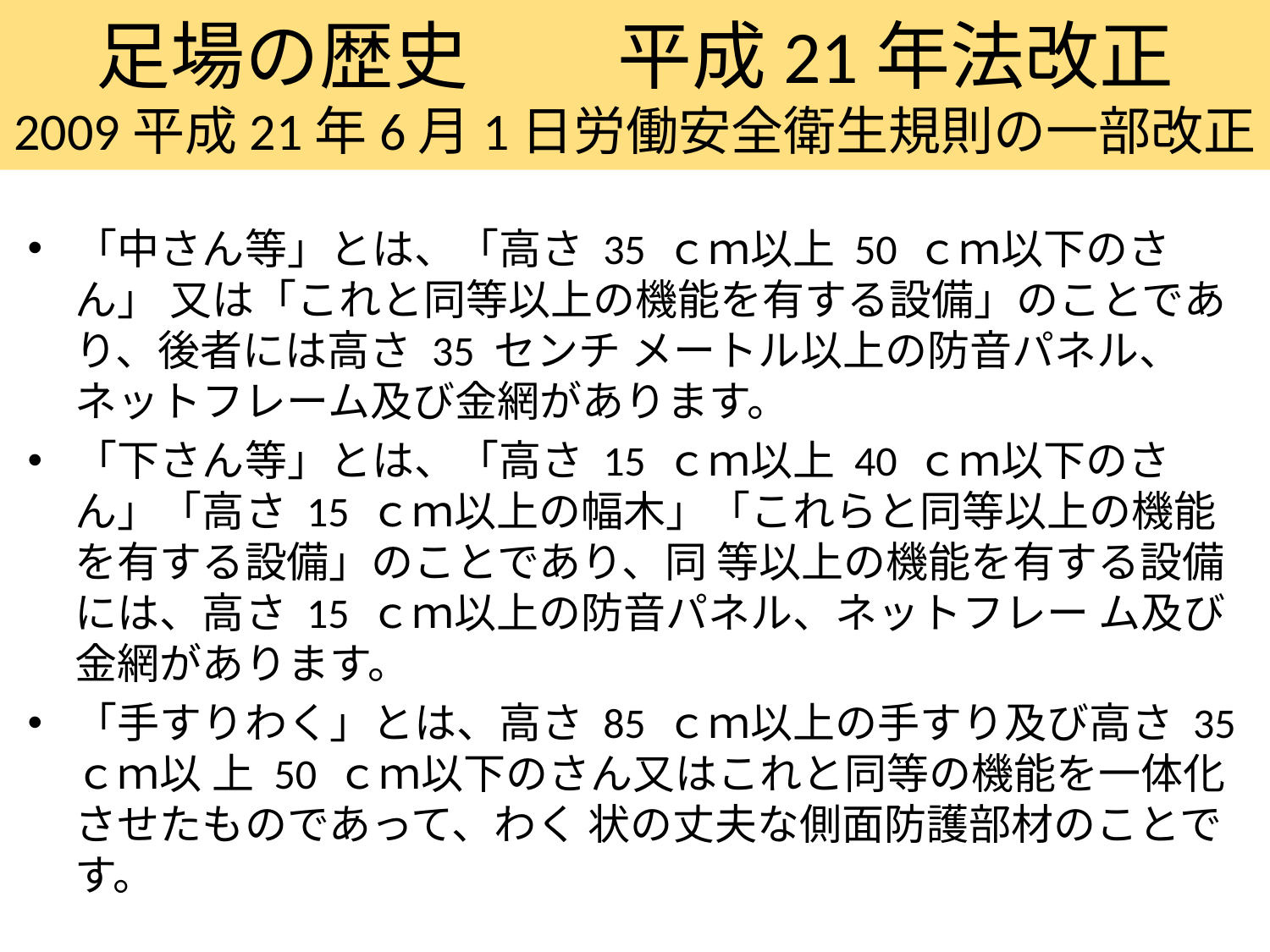

# 足場の歴史　　平成21年法改正 2009平成21年6月1日労働安全衛生規則の一部改正
「中さん等」とは、「高さ 35 ｃｍ以上 50 ｃｍ以下のさん」 又は「これと同等以上の機能を有する設備」のことであり、後者には高さ 35 センチ メートル以上の防音パネル、ネットフレーム及び金網があります。
「下さん等」とは、「高さ 15 ｃｍ以上 40 ｃｍ以下のさん」「高さ 15 ｃｍ以上の幅木」「これらと同等以上の機能を有する設備」のことであり、同 等以上の機能を有する設備には、高さ 15 ｃｍ以上の防音パネル、ネットフレー ム及び金網があります。
「手すりわく」とは、高さ 85 ｃｍ以上の手すり及び高さ 35 ｃｍ以 上 50 ｃｍ以下のさん又はこれと同等の機能を一体化させたものであって、わく 状の丈夫な側面防護部材のことです。